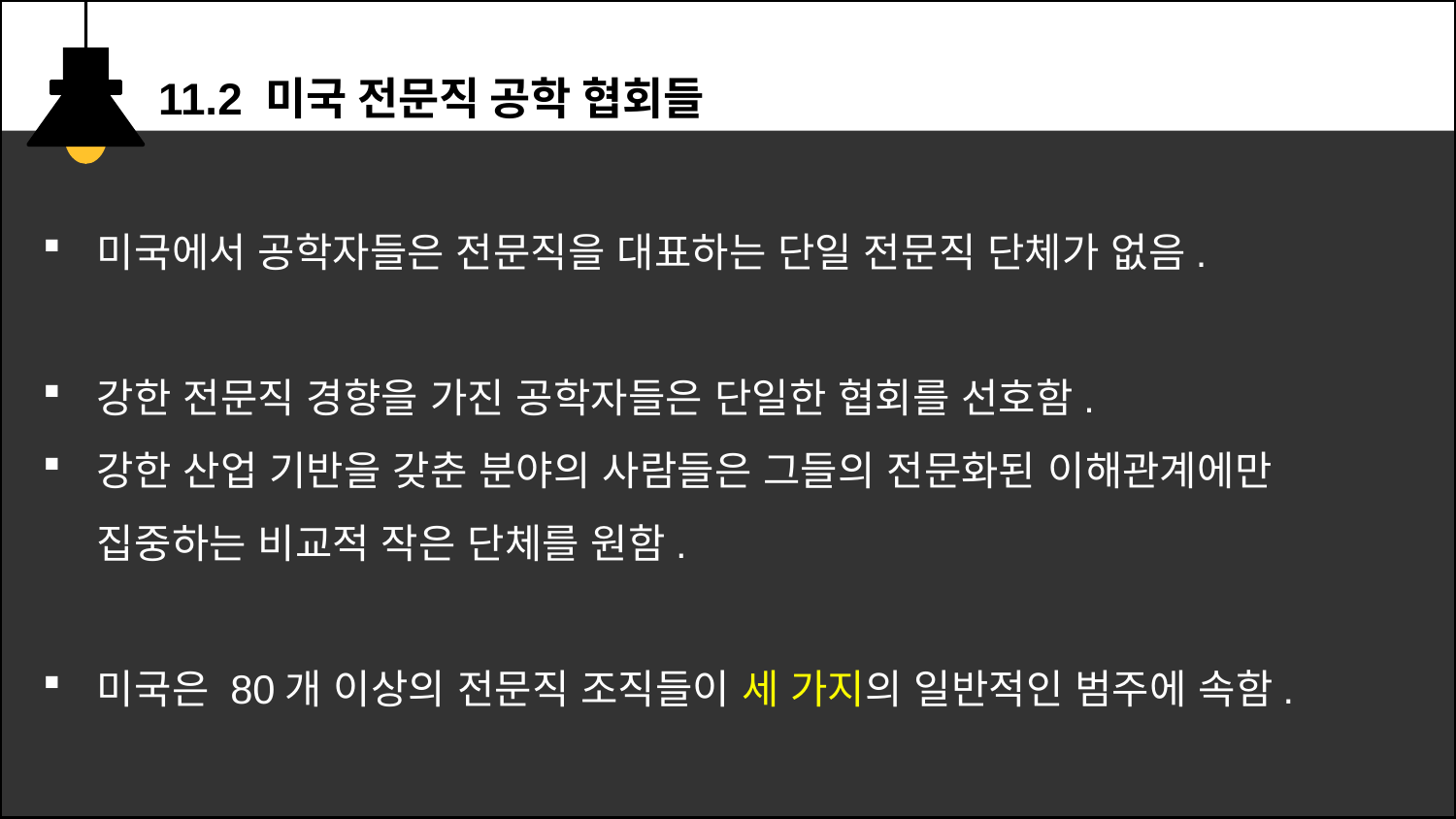

11.2 미국 전문직 공학 협회들

미국에서 공학자들은 전문직을 대표하는 단일 전문직 단체가 없음.

강한 전문직 경향을 가진 공학자들은 단일한 협회를 선호함.
강한 산업 기반을 갖춘 분야의 사람들은 그들의 전문화된 이해관계에만 집중하는 비교적 작은 단체를 원함.

미국은 80개 이상의 전문직 조직들이 세 가지의 일반적인 범주에 속함.